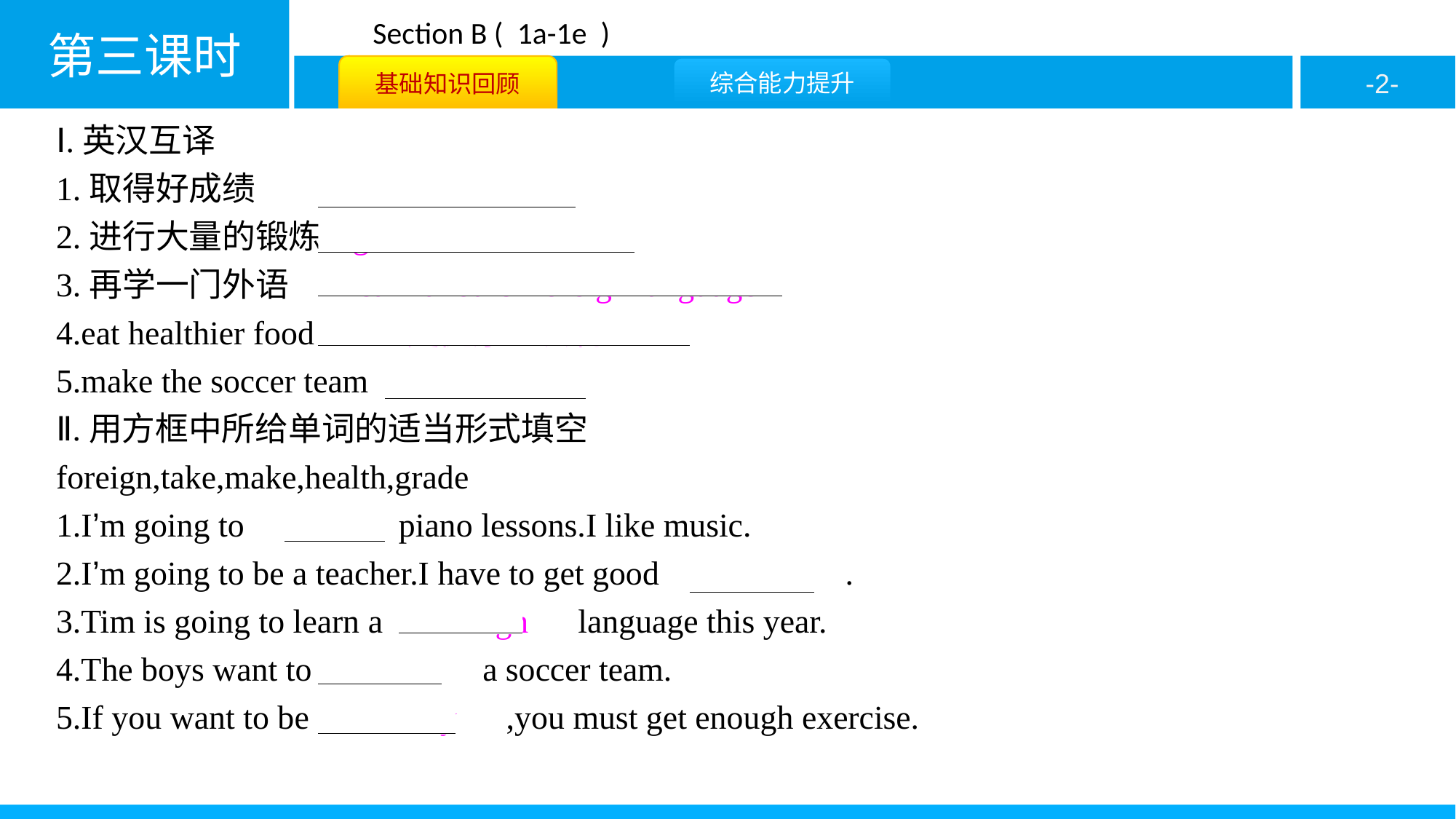

Ⅰ.英汉互译
1.取得好成绩           get good grades
2.进行大量的锻炼   get lots of exercise
3.再学一门外语       learn another foreign language
4.eat healthier food      吃更健康的食物
5.make the soccer team   组建足球队
Ⅱ.用方框中所给单词的适当形式填空
foreign,take,make,health,grade
1.I’m going to　take　piano lessons.I like music.
2.I’m going to be a teacher.I have to get good　grades　.
3.Tim is going to learn a　foreign　language this year.
4.The boys want to　make　a soccer team.
5.If you want to be　healthy　,you must get enough exercise.